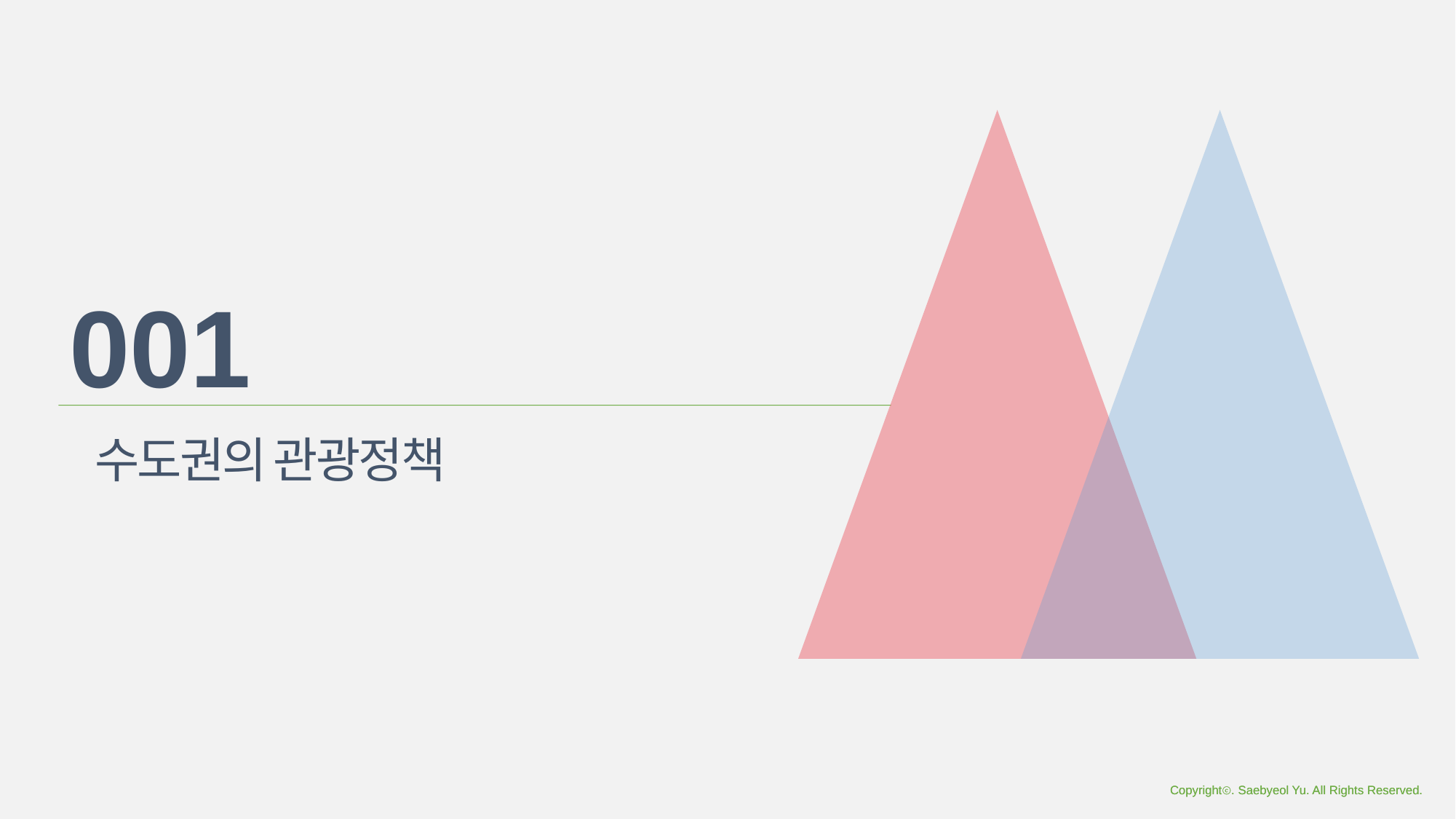

001
수도권의 관광정책
Copyrightⓒ. Saebyeol Yu. All Rights Reserved.